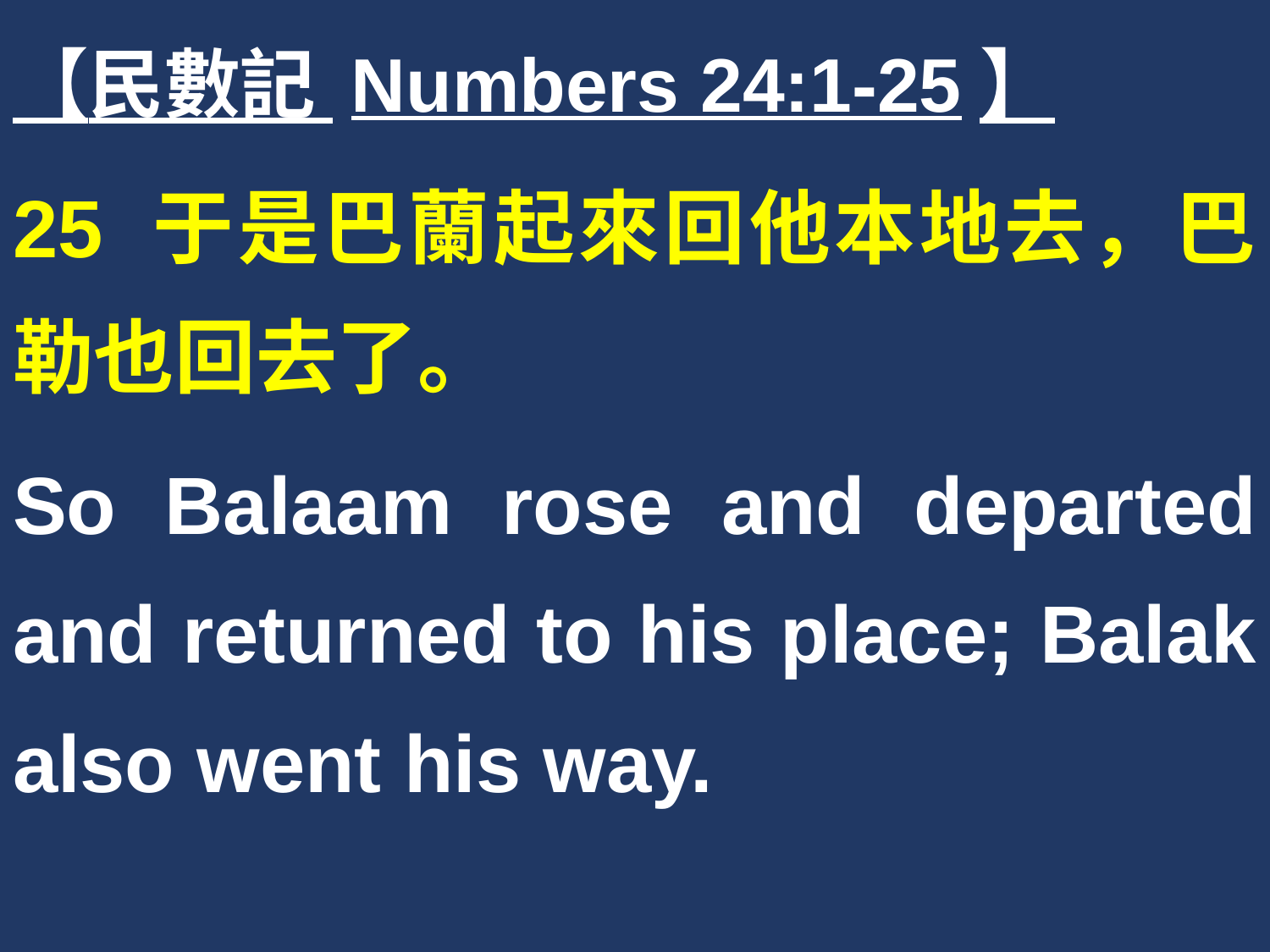

【民數記 Numbers 24:1-25】
25 于是巴蘭起來回他本地去，巴勒也回去了。
So Balaam rose and departed and returned to his place; Balak also went his way.